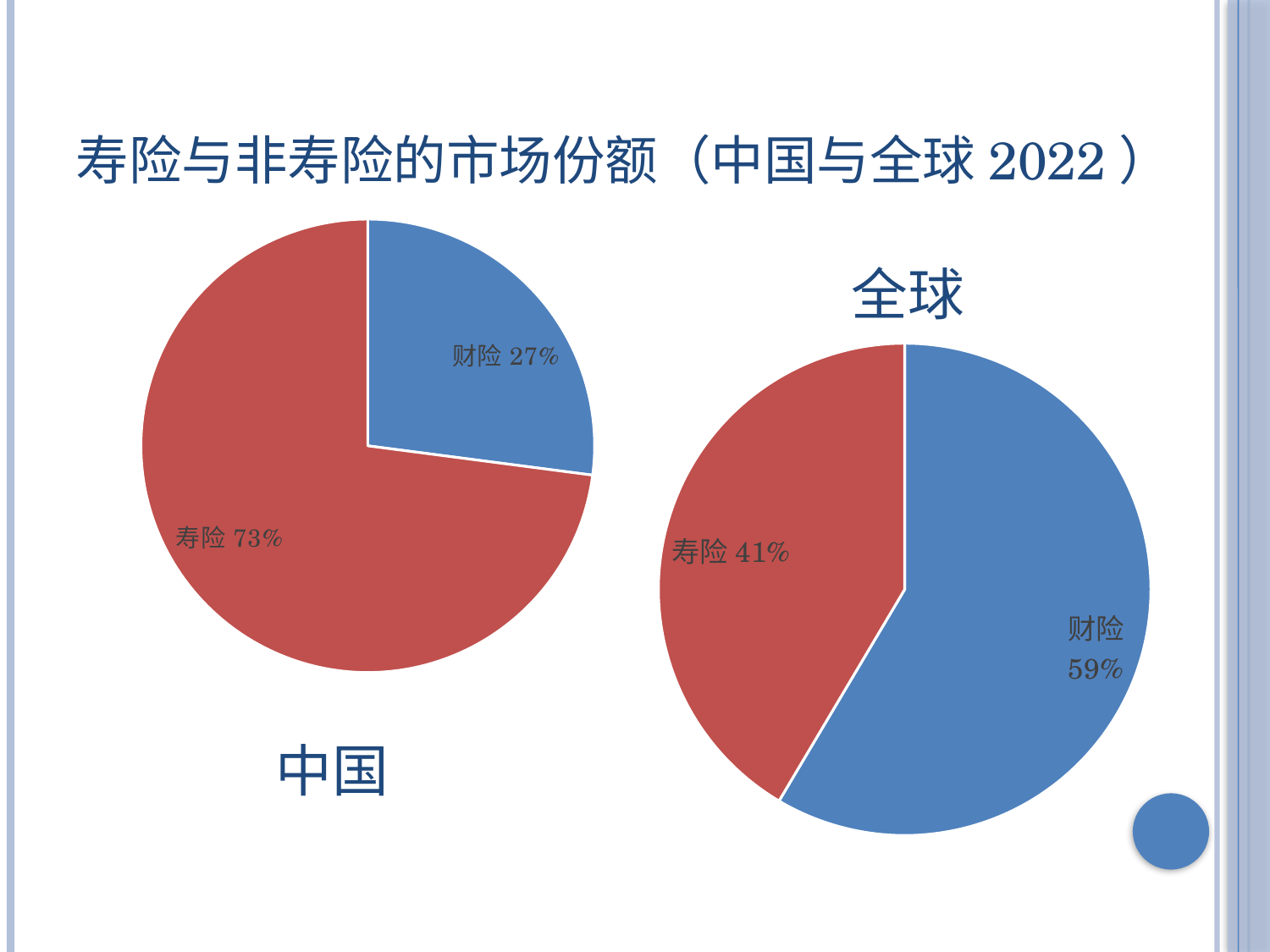

# 寿险与非寿险的市场份额（中国与全球2022）
全球

### Chart

| Category |  |
|---|---|
|   财险保费收入 | 12712.0 |
|   人身险原保险保费收入（含健康与意外） | 34245.0 |

### Chart

| Category |  |
|---|---|
| 全球寿险保费（百万美元） | 3969203.0 |
中国